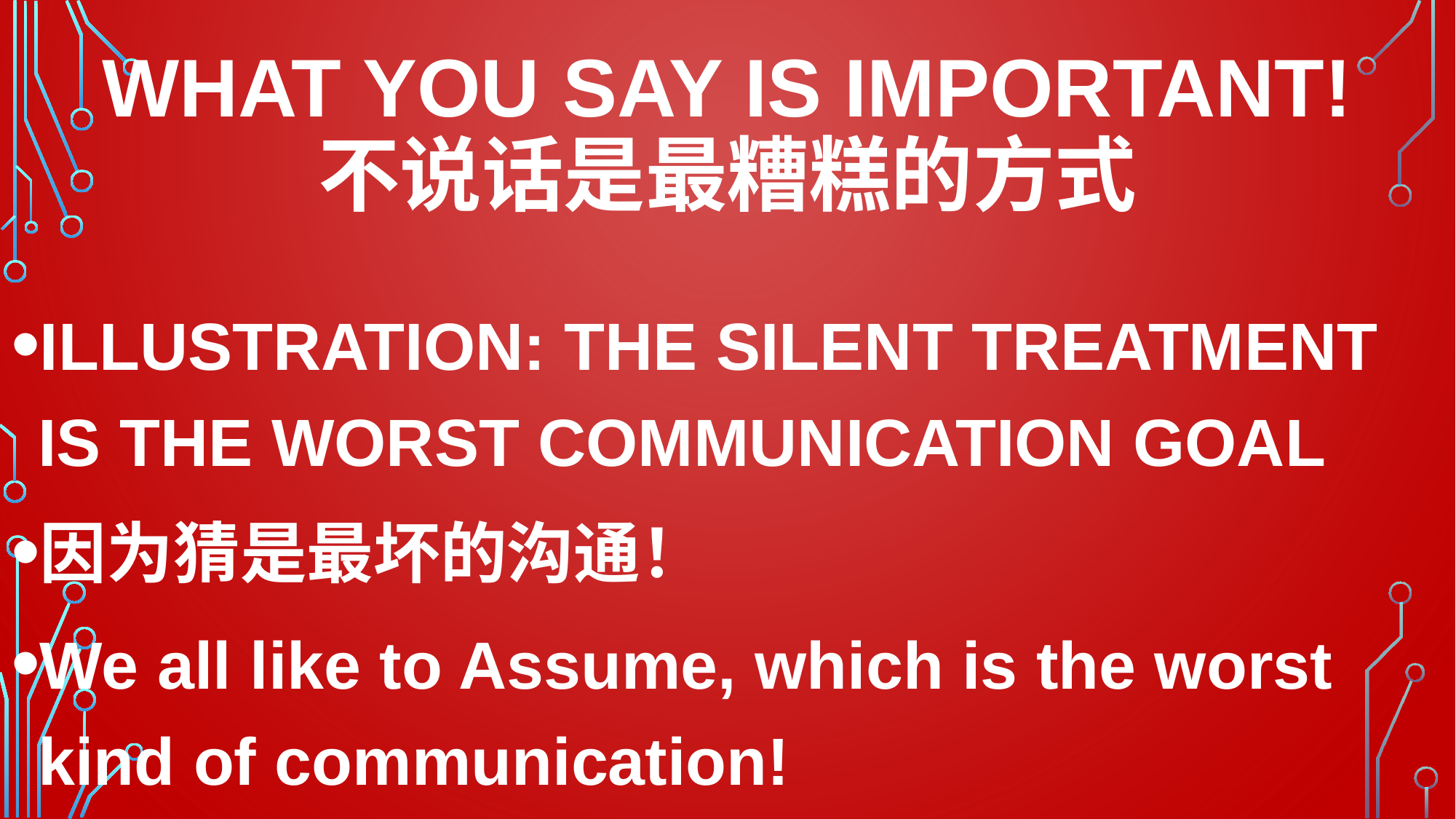

# WHAT YOU SAY IS IMPORTANT! 不说话是最糟糕的方式
ILLUSTRATION: THE SILENT TREATMENT IS THE WORST COMMUNICATION GOAL
因为猜是最坏的沟通！
We all like to Assume, which is the worst kind of communication!